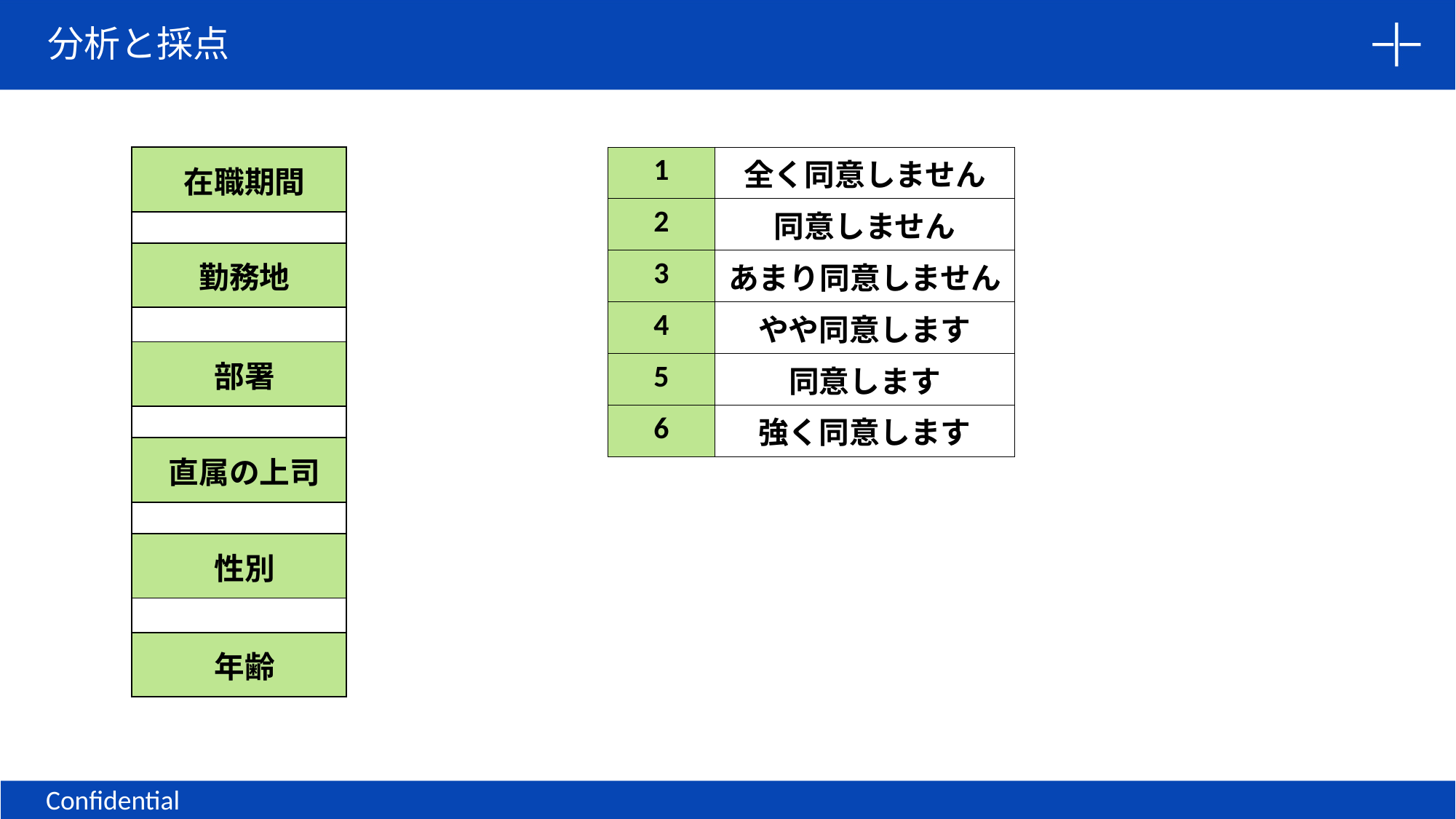

分析と採点
| 在職期間 |
| --- |
|  |
| 勤務地 |
|  |
| 部署 |
|  |
| 直属の上司 |
|  |
| 性別 |
|  |
| 年齢 |
| 1 | 全く同意しません |
| --- | --- |
| 2 | 同意しません |
| 3 | あまり同意しません |
| 4 | やや同意します |
| 5 | 同意します |
| 6 | 強く同意します |